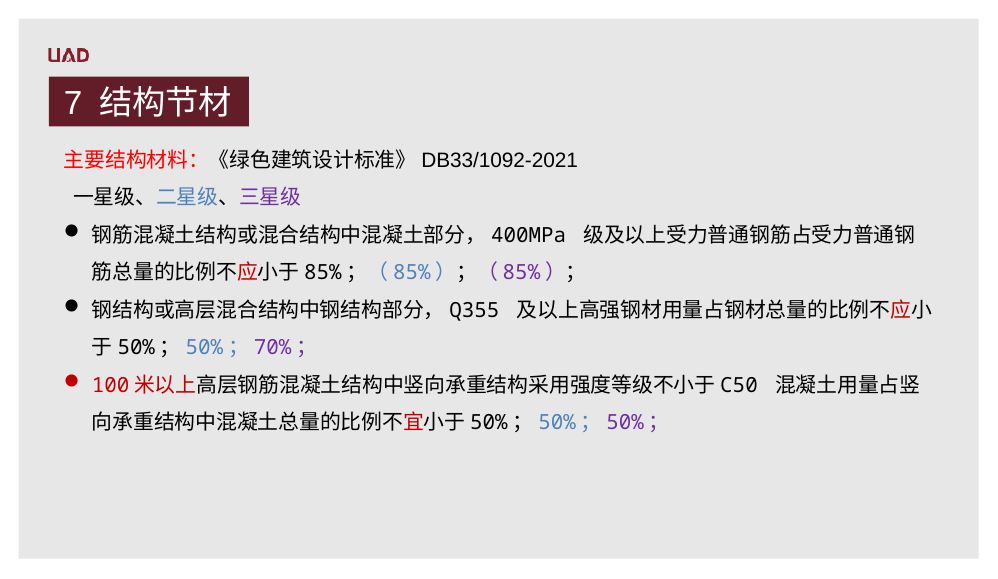

7 结构节材
主要结构材料：《绿色建筑设计标准》DB33/1092-2021
 一星级、二星级、三星级
钢筋混凝土结构或混合结构中混凝土部分，400MPa 级及以上受力普通钢筋占受力普通钢筋总量的比例不应小于85%；（85%）；（85%）；
钢结构或高层混合结构中钢结构部分，Q355 及以上高强钢材用量占钢材总量的比例不应小于50%；50%；70%；
100米以上高层钢筋混凝土结构中竖向承重结构采用强度等级不小于C50 混凝土用量占竖向承重结构中混凝土总量的比例不宜小于50%；50%；50%；